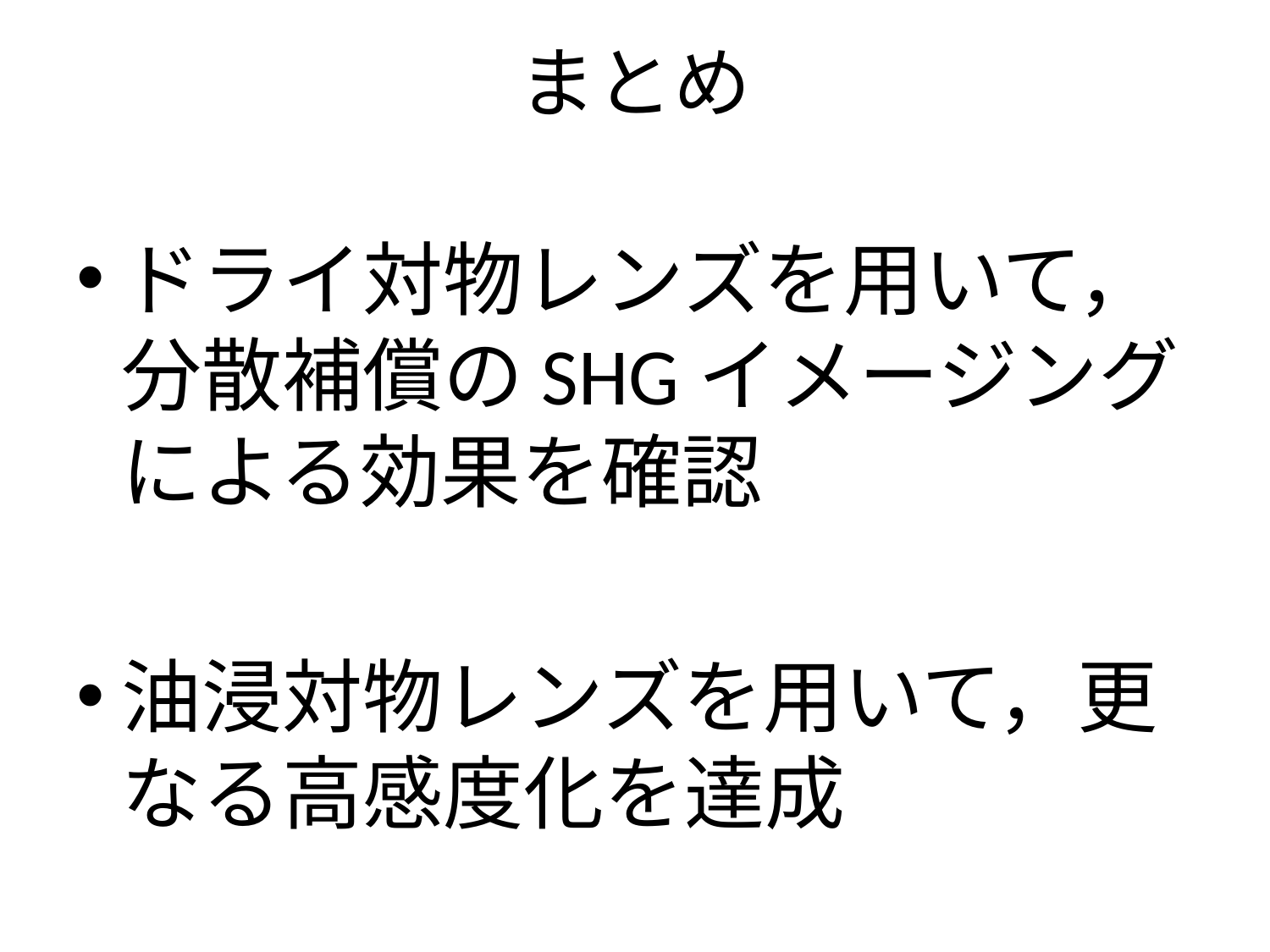

# まとめ
ドライ対物レンズを用いて，分散補償のSHGイメージングによる効果を確認

油浸対物レンズを用いて，更なる高感度化を達成